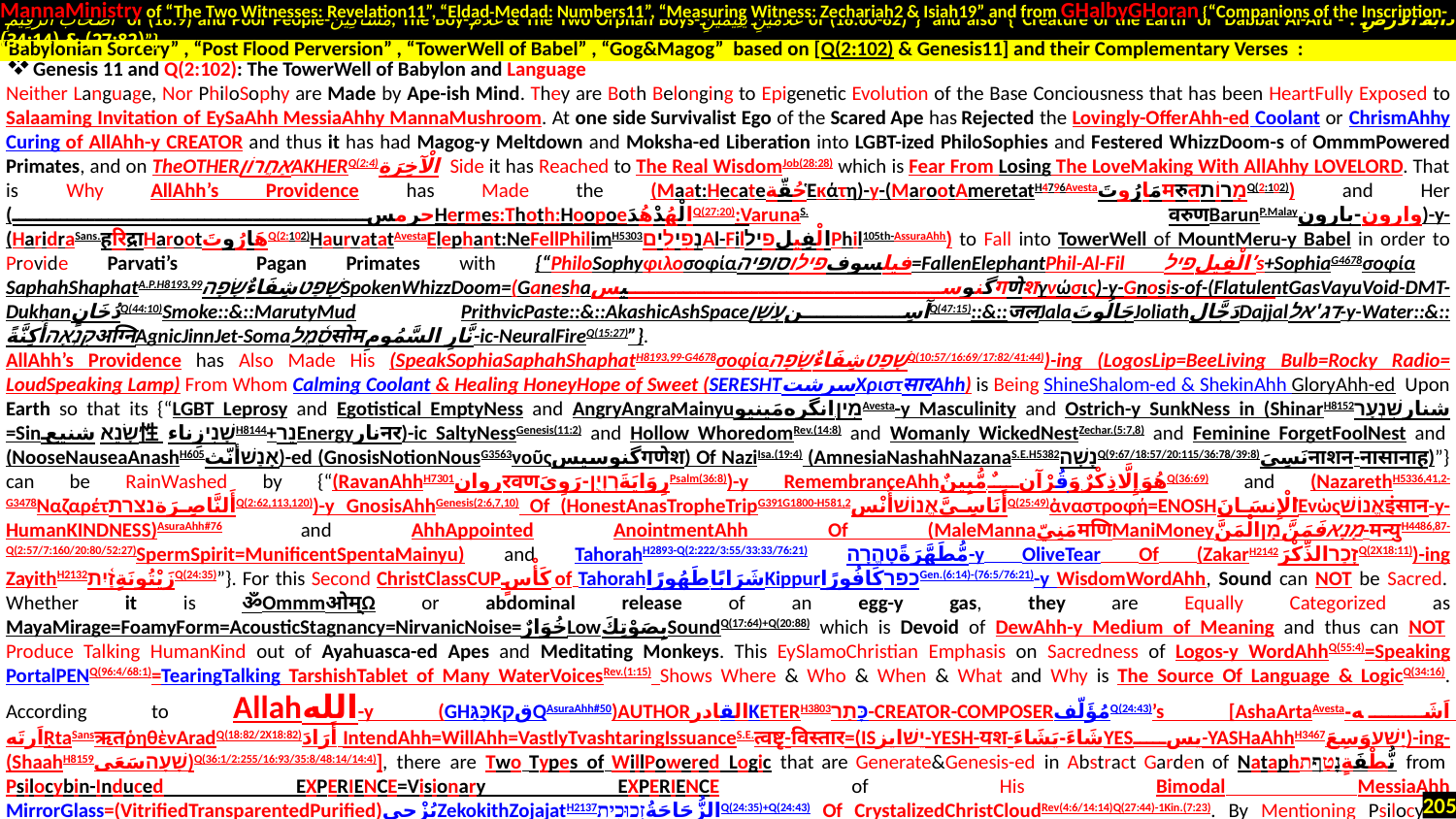

MannaMinistry of “The Two Witnesses: Revelation11”, “Eldad-Medad: Numbers11”, “Measuring Witness: Zechariah2 & Isiah19” and from GHalbyGHoran {“Companions of the Inscription-
 أَصْحَابَ الرَّقِيمِ  of (18:9) and Poor People-مَسَاكِينَ, The Boy-غُلَامُ & The Two Orphan Boys-غُلَامَيْنِ يَتِيمَيْنِ of (18:60-82)”}  and also  {“Creature of the Earth  or  Dabbat Al-Ard - دَابَّةُ الْأَرْضِ : (27:82) & (34:14)”}
.
Genesis 11 and Q(2:102): The TowerWell of Babylon and Language
Neither Language, Nor PhiloSophy are Made by Ape-ish Mind. They are Both Belonging to Epigenetic Evolution of the Base Conciousness that has been HeartFully Exposed to Salaaming Invitation of EySaAhh MessiaAhhy MannaMushroom. At one side Survivalist Ego of the Scared Ape has Rejected the Lovingly-OfferAhh-ed Coolant or ChrismAhhy Curing of AllAhh-y CREATOR and thus it has had Magog-y Meltdown and Moksha-ed Liberation into LGBT-ized PhiloSophies and Festered WhizzDoom-s of OmmmPowered Primates, and on TheOTHERאַחֲרוֹןAKHERQ(2:4)الْآخِرَةِ  Side it has Reached to The Real WisdomJob(28:28) which is Fear From Losing The LoveMaking With AllAhhy LoveLord. That is Why AllAhh’s Providence has Made the (Maat:HecateحُقّةἙκάτη)-y-(MarootAmeretatH4796AvestaمَارُوتَमरुतמָרוֹתQ(2:102)) and Her (حرمسHermes:Thoth:HoopoeالْهُدْهُدَQ(27:20):VarunaS. वरुणBarunP.Malayوارون-بارون)-y-(HaridraSans.हरिद्राHarootهَارُوتَQ(2:102)HaurvatatAvestaElephant:NeFellPhilimH5303נְפִילִיםAl-FilالْفِيلפילPhil105th-AssuraAhh) to Fall into TowerWell of MountMeru-y Babel in order to Provide Parvati’s  Pagan Primates with {“PhiloSophyφιλοσοφίαفیلسوفפילוסופיה=FallenElephantPhil-Al-Fil الْفِيلפיל’s+SophiaG4678σοφία SaphahShaphatA.P.H8193,99שָׁפַטشِفَاءٌשָׂפָהSpokenWhizzDoom=(Ganeshaگنوسیسगणेशγνώσις)-y-Gnosis-of-(FlatulentGasVayuVoid-DMT-DukhanدُخَانٍQ(44:10)Smoke::&::MarutyMud PrithvicPaste::&::AkashicAshSpaceآسِنעָשָׁןQ(47:15)::&::जलJalaجَالُوتَJoliathدَجَّالDajjalדג'אל-y-Water::&::קִנְאָהأَكِنَّةًअग्निAgnicJinnJet-Somaסֵ֫מֶלसोमنَّارِ السَّمُومِ-ic-NeuralFireQ(15:27)”}.
AllAhh’s Providence has Also Made His (SpeakSophiaSaphahShaphatH8193,99-G4678σοφίαשָׁפַטشِفَاءٌשָׂפָהQ(10:57/16:69/17:82/41:44))-ing (LogosLip=BeeLiving Bulb=Rocky Radio= LoudSpeaking Lamp) From Whom Calming Coolant & Healing HoneyHope of Sweet (SERESHTسرشتΧριστसारAhh) is Being ShineShalom-ed & ShekinAhh GloryAhh-ed  Upon Earth so that its {“LGBT Leprosy and Egotistical EmptyNess and AngryAngraMainyuמִין.انگره‌مَینیوAvesta-y Masculinity and Ostrich-y SunkNess in (ShinarH8152شنارשִׁנְעָר =Sinשָׂנֵאشنيع性שָׁנִיزِناءH8144+נֵרEnergyنارनर)-ic SaltyNessGenesis(11:2) and Hollow WhoredomRev.(14:8) and Womanly WickedNestZechar.(5:7,8) and Feminine ForgetFoolNest and (NooseNauseaAnashH605אָנַשׁأنّث)-ed (GnosisNotionNousG3563νοῦςگنوسیسगणेश) Of NaziIsa.(19:4) (AmnesiaNashahNazanaS.E.H5382נָשָׁהQ(9:67/18:57/20:115/36:78/39:8)نَسِيَनाशन-नासानाह)”} can be RainWashed by {“(RavanAhhH7301روانरवणرِوَايَةَרְוְיֻן-رَوِيَPsalm(36:8))-y RemembranceAhhهُوَ إِلَّا ذِكْرٌ وَقُرْآنٌ مُّبِينٌQ(36:69) and (NazarethH5336,41,2-G3478ΝαζαρέτأَلنَّاصِرَةנצרתQ(2:62,113,120))-y GnosisAhhGenesis(2:6,7,10) Of (HonestAnasTropheTripG391G1800-H581,2أَنَاسِيَّאֱנוֹשׁأُنْسQ(25:49)ἀναστροφή=ENOSHالْإِنسَانَἘνὼςאֱנוֹשׁइंसान-y-HumanKINDNESS)AsuraAhh#76 and AhhAppointed AnointmentAhh Of (MaleMannaمَنِيّमणिManiMoneyמָנָאفَمَنَّמָןالْمَنَّ-मन्युH4486,87-Q(2:57/7:160/20:80/52:27)SpermSpirit=MunificentSpentaMainyu) and TahorahH2893-Q(2:222/3:55/33:33/76:21) مُّطَهَّرَةًטָהֱרָה-y OliveTear Of (ZakarH2142זָכַרالذِّكْرَQ(2X18:11))-ing ZayithH2132زَيْتُونَةٍזַ֫יִתQ(24:35)”}. For this Second ChristClassCUPكَأْسٍ of Tahorahشَرَابًا طَهُورًاKippurכפרكَافُورًاGen.(6:14)-(76:5/76:21)-y WisdomWordAhh, Sound can NOT be Sacred. Whether it is ॐOmmmओम्Ω or abdominal release of an egg-y gas, they are Equally Categorized as MayaMirage=FoamyForm=AcousticStagnancy=NirvanicNoise=خُوَارٌLowبِصَوْتِكَSoundQ(17:64)+Q(20:88) which is Devoid of DewAhh-y Medium of Meaning and thus can NOT Produce Talking HumanKind out of Ayahuasca-ed Apes and Meditating Monkeys. This EySlamoChristian Emphasis on Sacredness of Logos-y WordAhhQ(55:4)=Speaking PortalPENQ(96:4/68:1)=TearingTalking TarshishTablet of Many WaterVoicesRev.(1:15) Shows Where & Who & When & What and Why is The Source Of Language & LogicQ(34:16). According to Allahالله-y (GHכָּגַּKقקQAsuraAhh#50)AUTHORالقادرKETERH3803כָּתַר-CREATOR-COMPOSERمُؤَلّفQ(24:43)’s [AshaArtaAvestaاَشَه-اَرتَهṚtaSansऋतῥηθὲνAradQ(18:82/2X18:82)أَرَادَ IntendAhh=WillAhh=VastlyTvashtaringIssuanceS.E.त्वष्टृ-विस्तार=(ISיֵשׁایز-YESH-यश-شَاءَ-يَشَاءَYESیس-YASHaAhhH3467יָשַׁעوَسِعَ)-ing-(ShaahH8159שָׁעָהسَعَى)Q(36:1/2:255/16:93/35:8/48:14/14:4)], there are Two Types of WillPowered Logic that are Generate&Genesis-ed in Abstract Garden of Nataphنُّطْفَةٍנָטַףת from Psilocybin-Induced EXPERIENCE=Visionary EXPERIENCE of His Bimodal MessiaAhh MirrorGlass=(VitrifiedTransparentedPurified)يُزْجِيZekokithZojajatH2137الزُّجَاجَةُזְכוּכִיתQ(24:35)+Q(24:43) Of CrystalizedChristCloudRev(4:6/14:14)Q(27:44)-1Kin.(7:23). By Mentioning Psilocybin Mushroom, Eye am Emphasising on “CONTRIBUTION of (Animal Body=Biological Form)AsuraAhh#6 of MozgheمُّضْغَةٍמַסֵּכָהMaskTilePot” that by Eating Mushroom Opens to “Felt Presence of Immediate EXPERIENCE=Binahבִּיןالْبَيَانَ-ed Moment of NOW” at Nataphنُّطْفَةٍנָטַףת  Level from which it is AlaghعَلَقَةٍעלוקLeakLeechHang-ing. If AllAhh WillAhh-es to Make a Mushroomed Believer, He Turns On the LoveLight Inside His EySaAhhy SalaamScreenGlass so that Shepherd could See AllAhh HimHolySelf That Ahhlong with His 7 Holy SpiritStars are ShineShaloming Behind/Beyond MessiaAhh MirrorMoon of Interrogation Room=Dark Room.
“Babylonian Sorcery” , “Post Flood Perversion” , “TowerWell of Babel” , “Gog&Magog”  based on [Q(2:102) & Genesis11] and their Complementary Verses  :
205